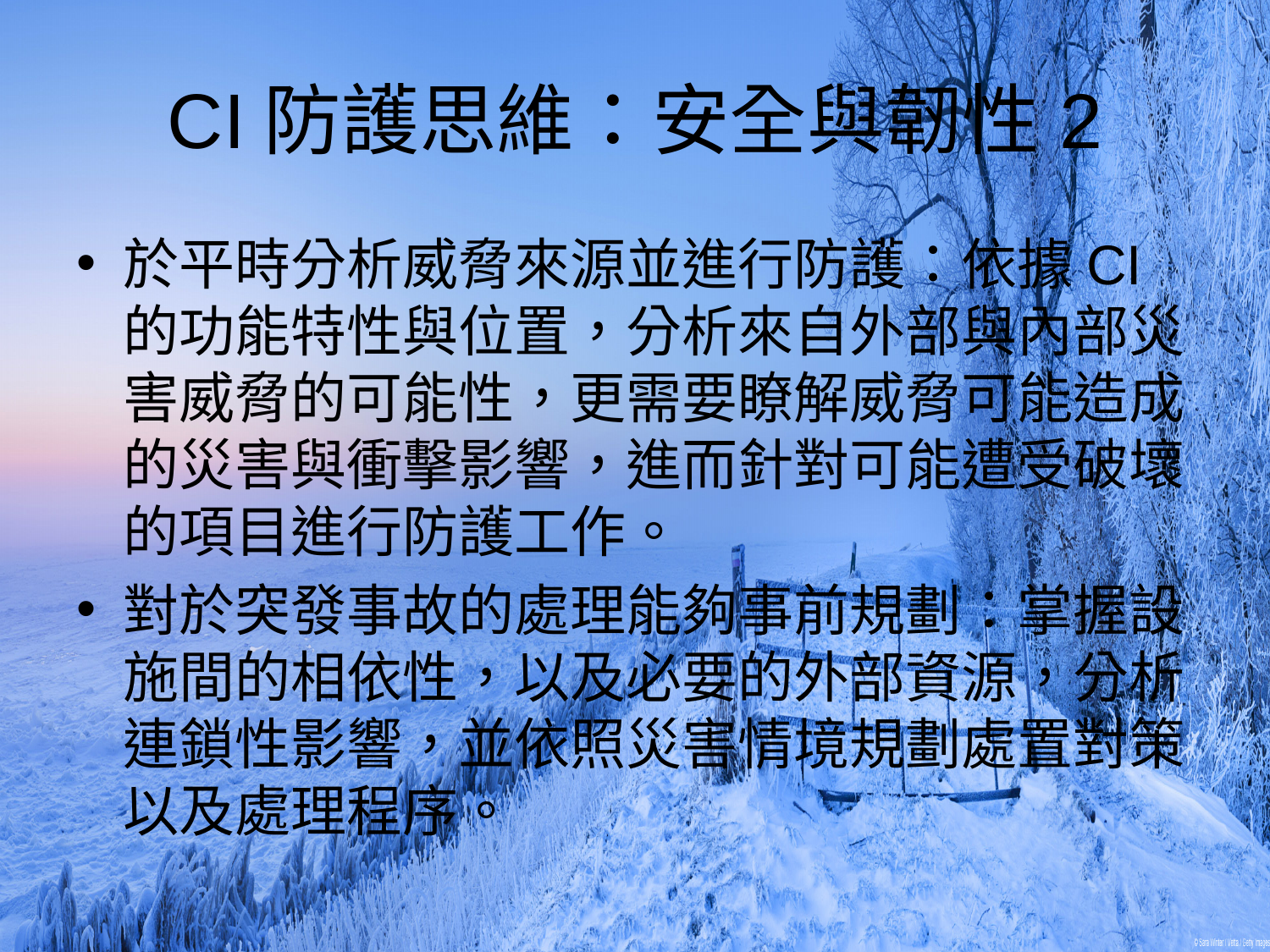

# CI防護思維：安全與韌性2
於平時分析威脅來源並進行防護：依據CI 的功能特性與位置，分析來自外部與內部災害威脅的可能性，更需要瞭解威脅可能造成的災害與衝擊影響，進而針對可能遭受破壞的項目進行防護工作。
對於突發事故的處理能夠事前規劃：掌握設施間的相依性，以及必要的外部資源，分析連鎖性影響，並依照災害情境規劃處置對策以及處理程序。